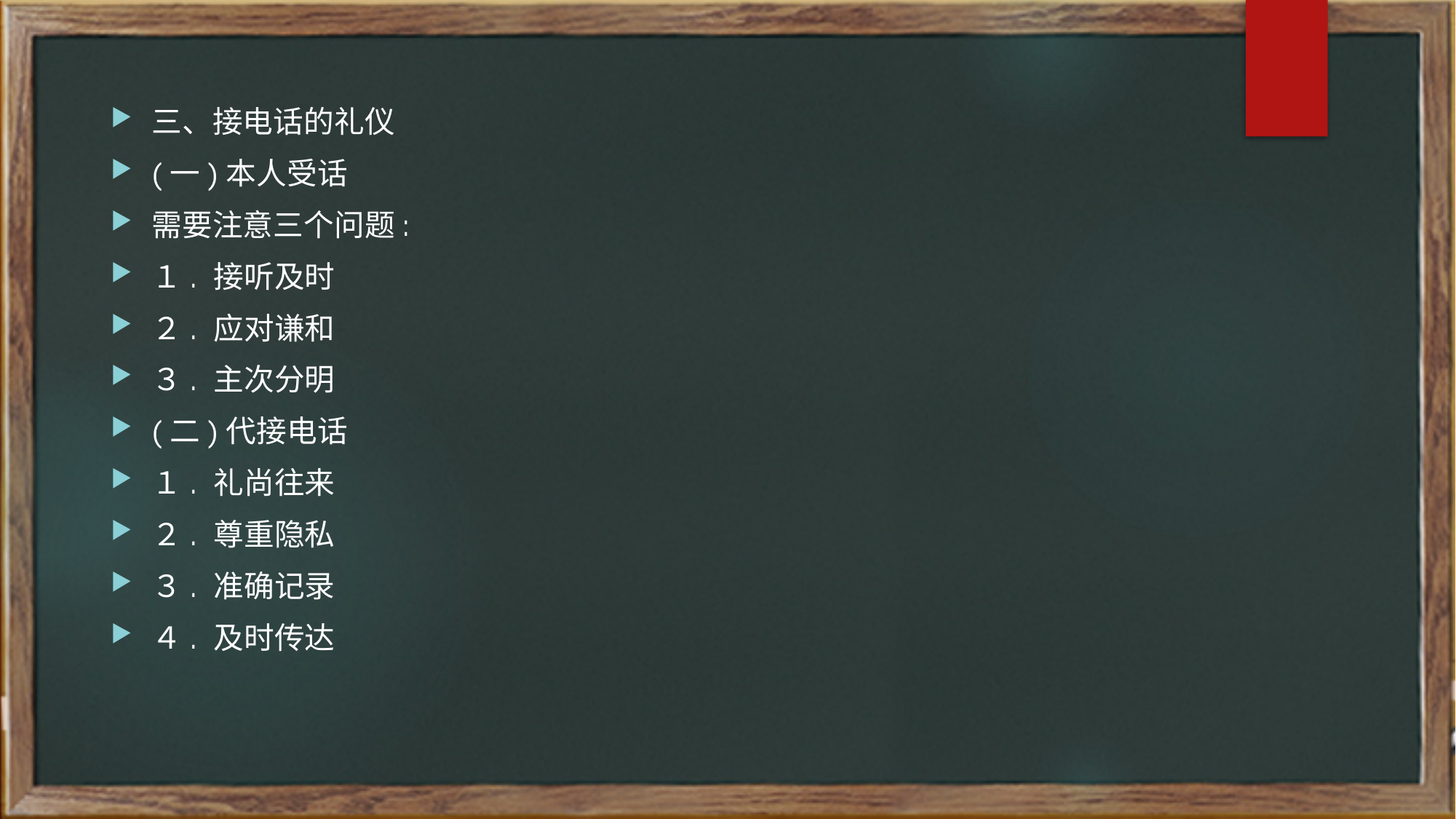

三、接电话的礼仪
(一)本人受话
需要注意三个问题:
１. 接听及时
２. 应对谦和
３. 主次分明
(二)代接电话
１. 礼尚往来
２. 尊重隐私
３. 准确记录
４. 及时传达